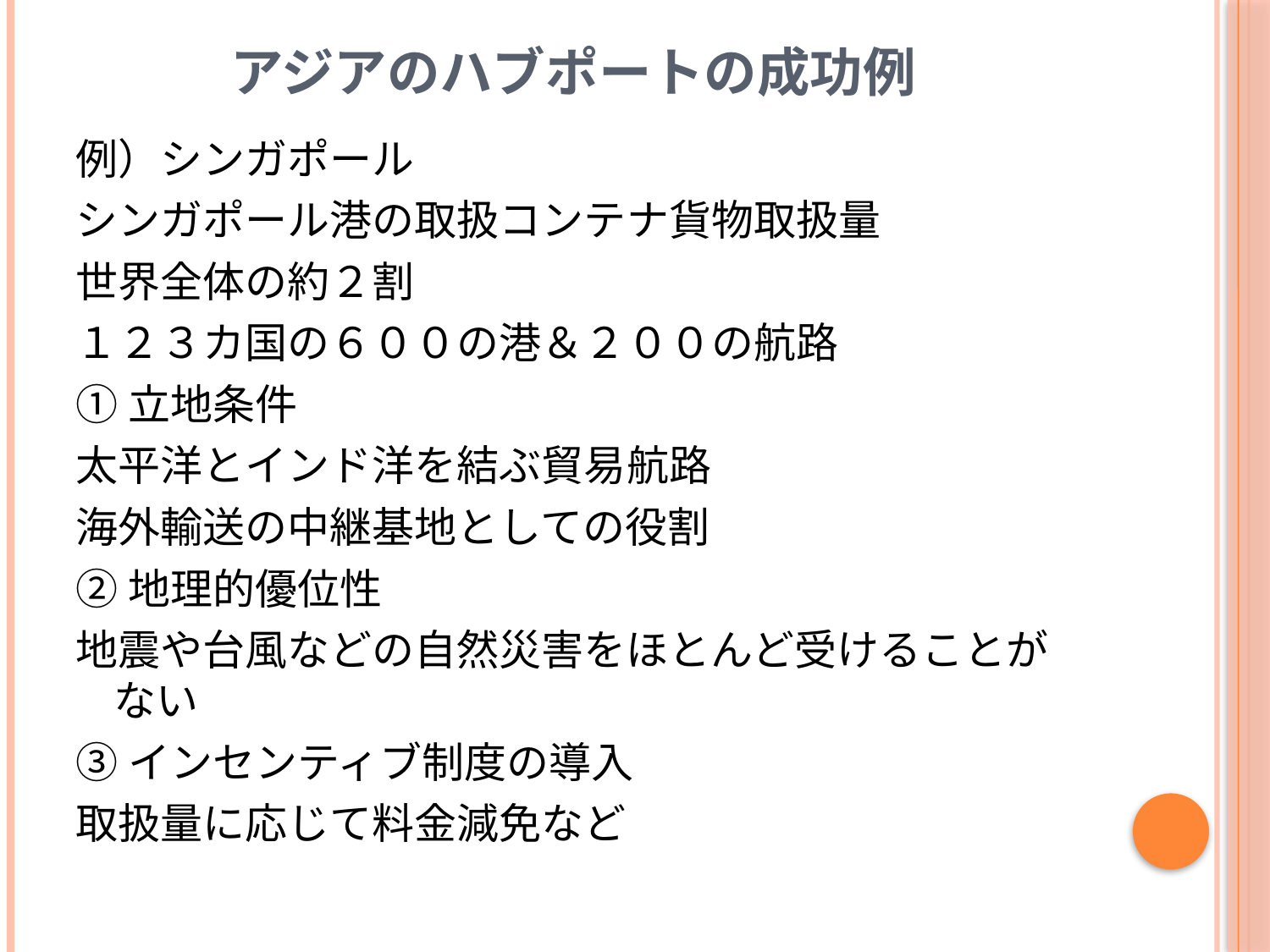

# アジアのハブポートの成功例
例）シンガポール
シンガポール港の取扱コンテナ貨物取扱量
世界全体の約２割
１２３カ国の６００の港＆２００の航路
①立地条件
太平洋とインド洋を結ぶ貿易航路
海外輸送の中継基地としての役割
②地理的優位性
地震や台風などの自然災害をほとんど受けることがない
③インセンティブ制度の導入
取扱量に応じて料金減免など